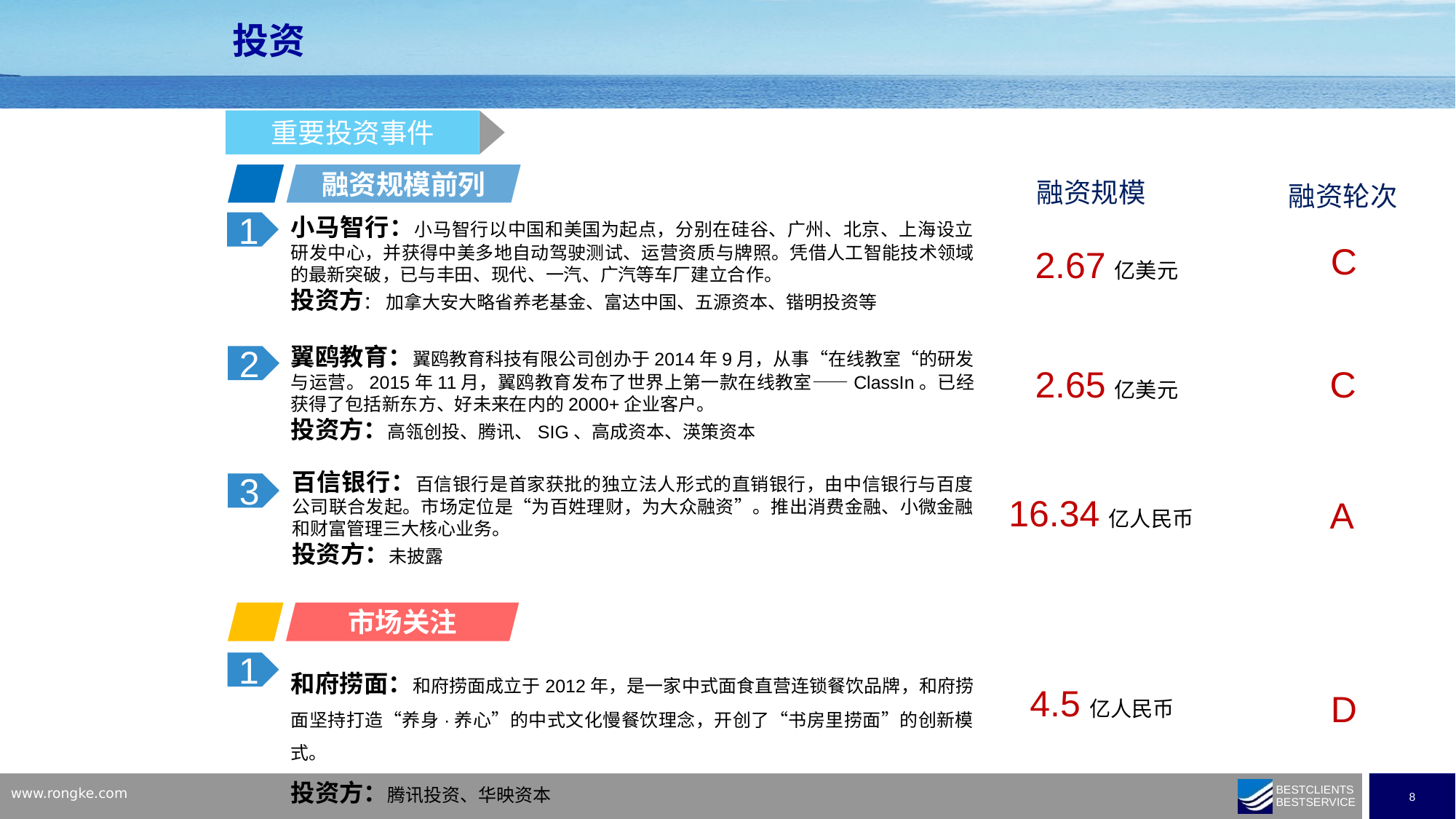

投资
重要投资事件

融资规模前列
融资规模
融资轮次
小马智行：小马智行以中国和美国为起点，分别在硅谷、广州、北京、上海设立研发中心，并获得中美多地自动驾驶测试、运营资质与牌照。凭借人工智能技术领域的最新突破，已与丰田、现代、一汽、广汽等车厂建立合作。
投资方： 加拿大安大略省养老基金、富达中国、五源资本、锴明投资等
1
C
2.67亿美元
翼鸥教育：翼鸥教育科技有限公司创办于2014年9月，从事“在线教室“的研发与运营。2015年11月，翼鸥教育发布了世界上第一款在线教室——ClassIn。已经获得了包括新东方、好未来在内的2000+企业客户。
投资方：高瓴创投、腾讯、SIG、高成资本、渶策资本
2
2.65亿美元
C
百信银行：百信银行是首家获批的独立法人形式的直销银行，由中信银行与百度公司联合发起。市场定位是“为百姓理财，为大众融资”。推出消费金融、小微金融和财富管理三大核心业务。
投资方：未披露
3
16.34亿人民币
A

市场关注
1
和府捞面：和府捞面成立于2012年，是一家中式面食直营连锁餐饮品牌，和府捞面坚持打造“养身·养心”的中式文化慢餐饮理念，开创了“书房里捞面”的创新模式。
投资方：腾讯投资、华映资本
4.5亿人民币
D